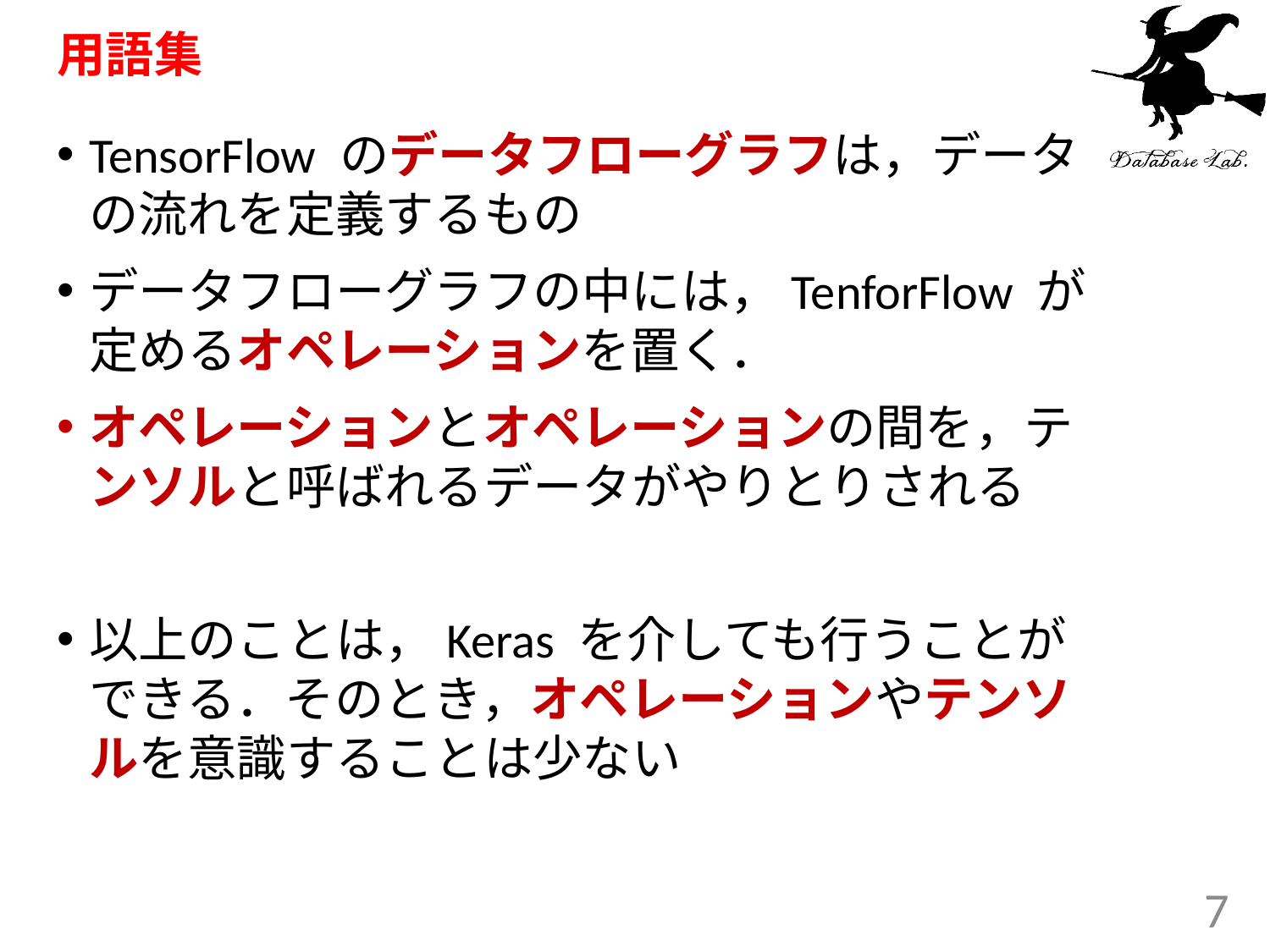

# 用語集
TensorFlow のデータフローグラフは，データの流れを定義するもの
データフローグラフの中には，TenforFlow が定めるオペレーションを置く．
オペレーションとオペレーションの間を，テンソルと呼ばれるデータがやりとりされる

以上のことは，Keras を介しても行うことができる．そのとき，オペレーションやテンソルを意識することは少ない
7